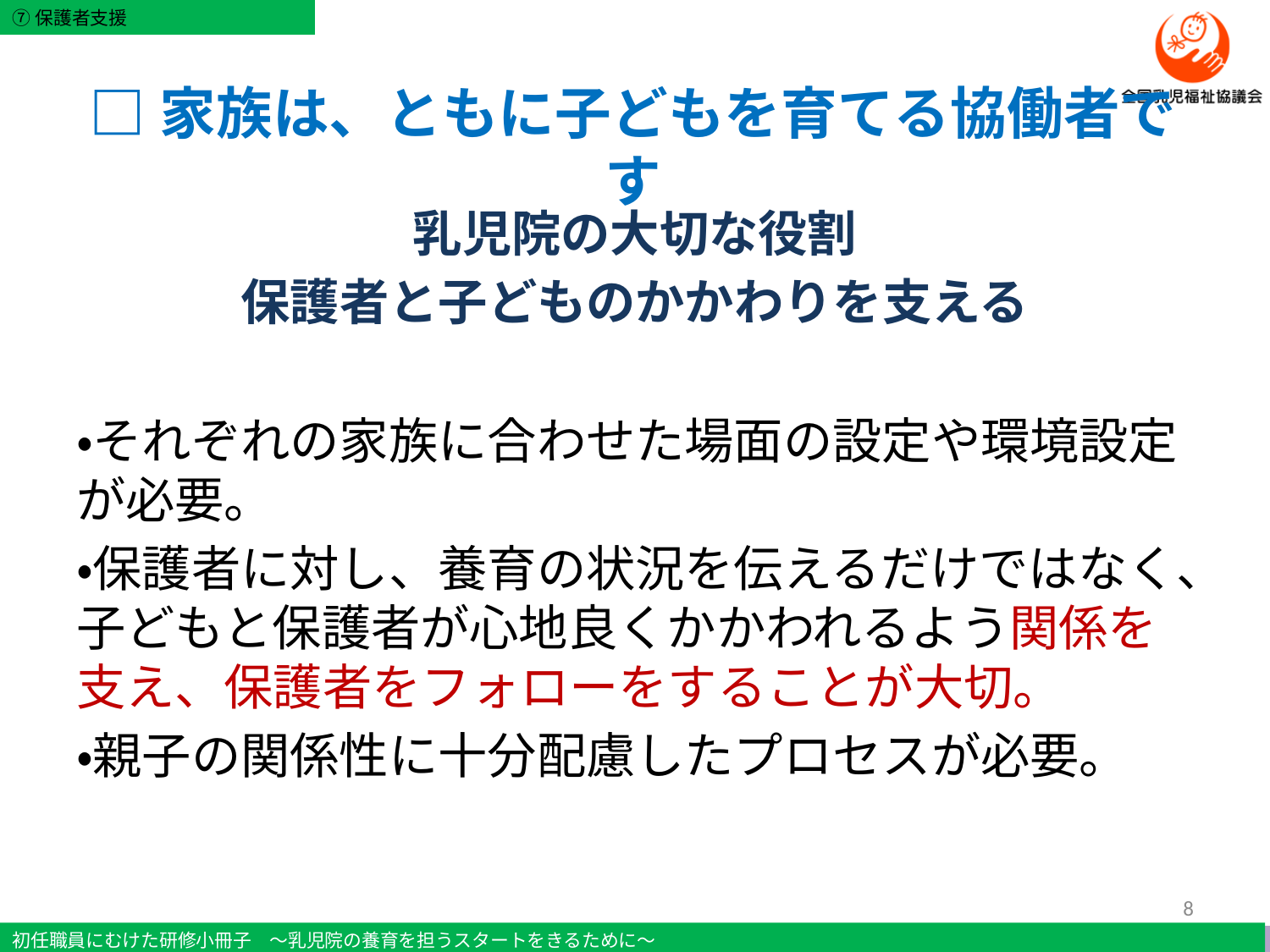

# □家族は、ともに子どもを育てる協働者です
乳児院の大切な役割
保護者と子どものかかわりを支える

・それぞれの家族に合わせた場面の設定や環境設定が必要。
・保護者に対し、養育の状況を伝えるだけではなく、子どもと保護者が心地良くかかわれるよう関係を支え、保護者をフォローをすることが大切。
・親子の関係性に十分配慮したプロセスが必要。

8